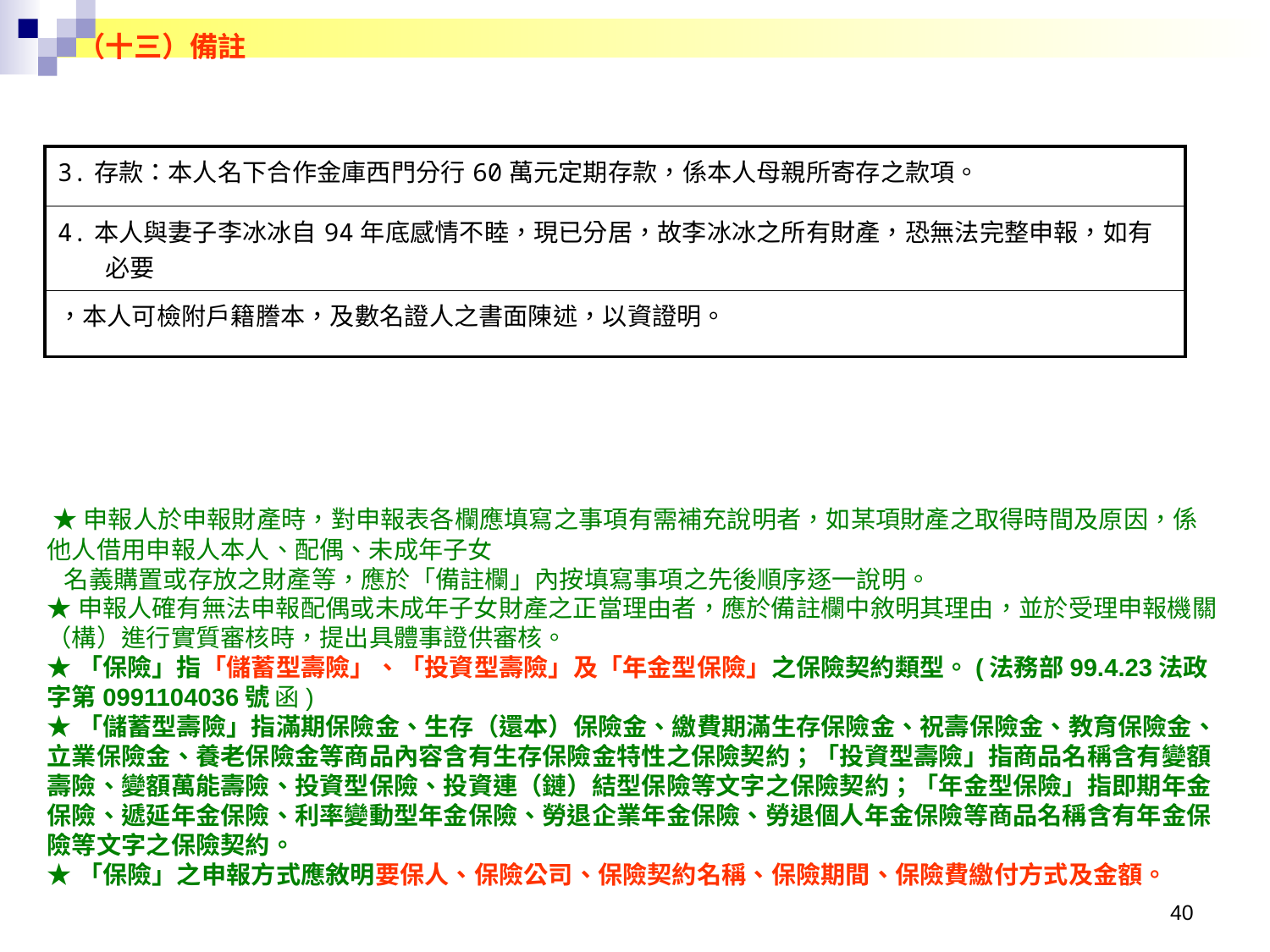

# （十三）備註
| 3.存款：本人名下合作金庫西門分行60萬元定期存款，係本人母親所寄存之款項。 |
| --- |
| 4.本人與妻子李冰冰自94年底感情不睦，現已分居，故李冰冰之所有財產，恐無法完整申報，如有必要 |
| ，本人可檢附戶籍謄本，及數名證人之書面陳述，以資證明。 |
|  |
 ★申報人於申報財產時，對申報表各欄應填寫之事項有需補充說明者，如某項財產之取得時間及原因，係他人借用申報人本人、配偶、未成年子女
  名義購置或存放之財產等，應於「備註欄」內按填寫事項之先後順序逐一說明。
★申報人確有無法申報配偶或未成年子女財產之正當理由者，應於備註欄中敘明其理由，並於受理申報機關（構）進行實質審核時，提出具體事證供審核。
★「保險」指「儲蓄型壽險」、「投資型壽險」及「年金型保險」之保險契約類型。(法務部99.4.23法政字第0991104036號 函)
★「儲蓄型壽險」指滿期保險金、生存（還本）保險金、繳費期滿生存保險金、祝壽保險金、教育保險金、立業保險金、養老保險金等商品內容含有生存保險金特性之保險契約；「投資型壽險」指商品名稱含有變額壽險、變額萬能壽險、投資型保險、投資連（鏈）結型保險等文字之保險契約；「年金型保險」指即期年金保險、遞延年金保險、利率變動型年金保險、勞退企業年金保險、勞退個人年金保險等商品名稱含有年金保險等文字之保險契約。
★「保險」之申報方式應敘明要保人、保險公司、保險契約名稱、保險期間、保險費繳付方式及金額。
40